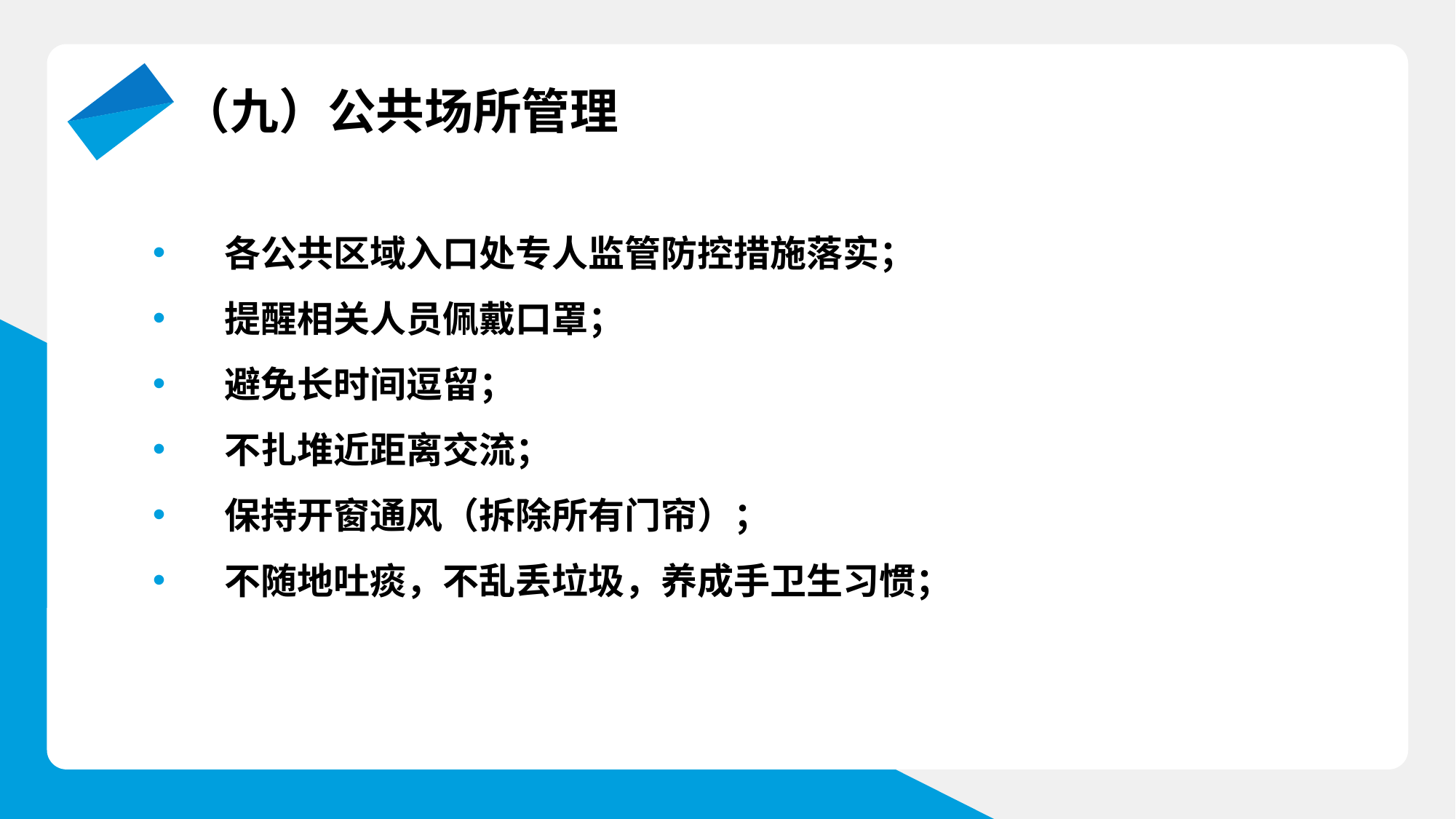

（九）公共场所管理

 各公共区域入口处专人监管防控措施落实；
 提醒相关人员佩戴口罩；
 避免长时间逗留；
 不扎堆近距离交流；
 保持开窗通风（拆除所有门帘）；
 不随地吐痰，不乱丢垃圾，养成手卫生习惯；